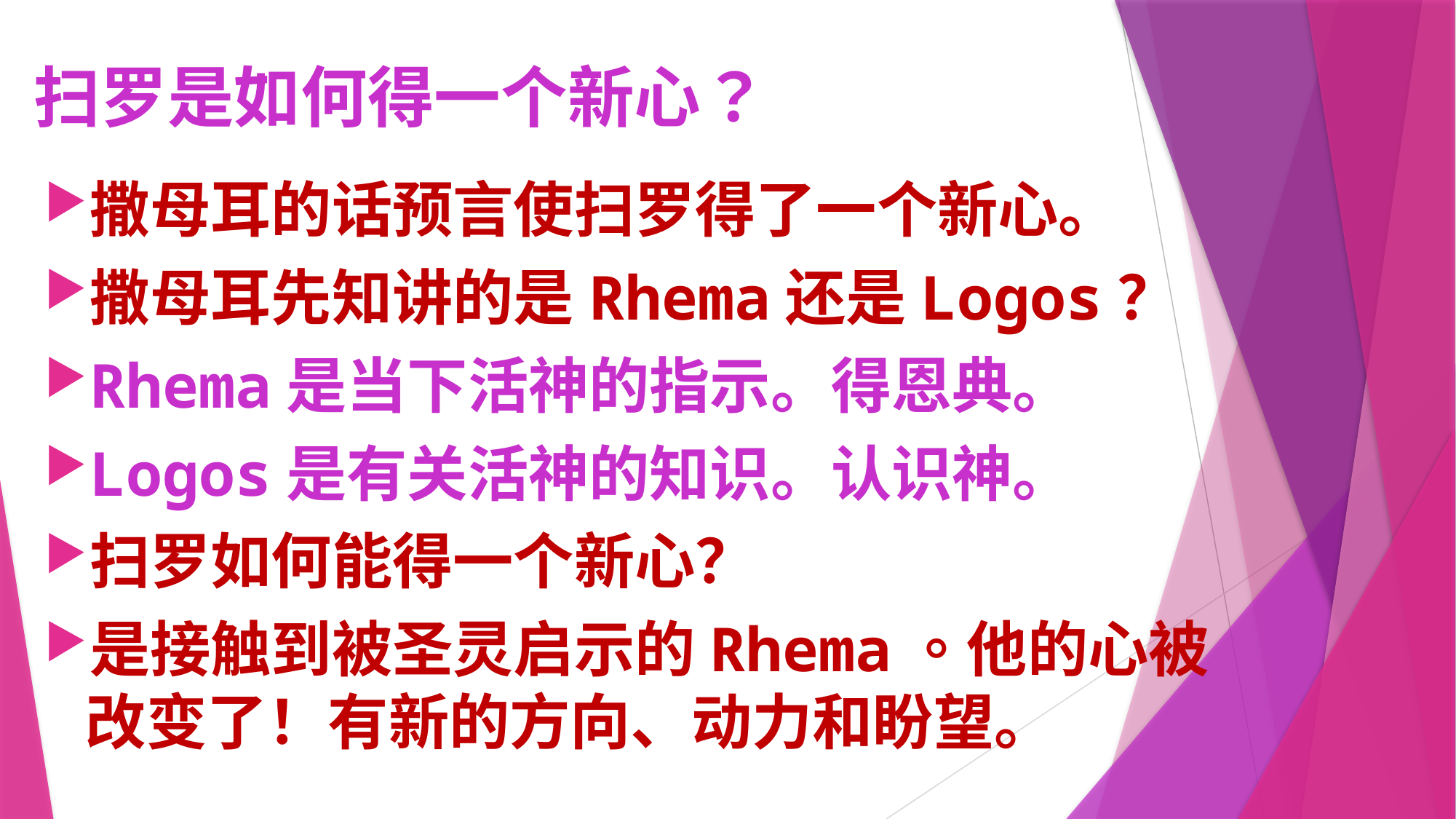

# 扫罗是如何得一个新心？
撒母耳的话预言使扫罗得了一个新心。
撒母耳先知讲的是Rhema还是Logos？
Rhema是当下活神的指示。得恩典。
Logos是有关活神的知识。认识神。
扫罗如何能得一个新心？
是接触到被圣灵启示的Rhema。他的心被改变了！有新的方向、动力和盼望。